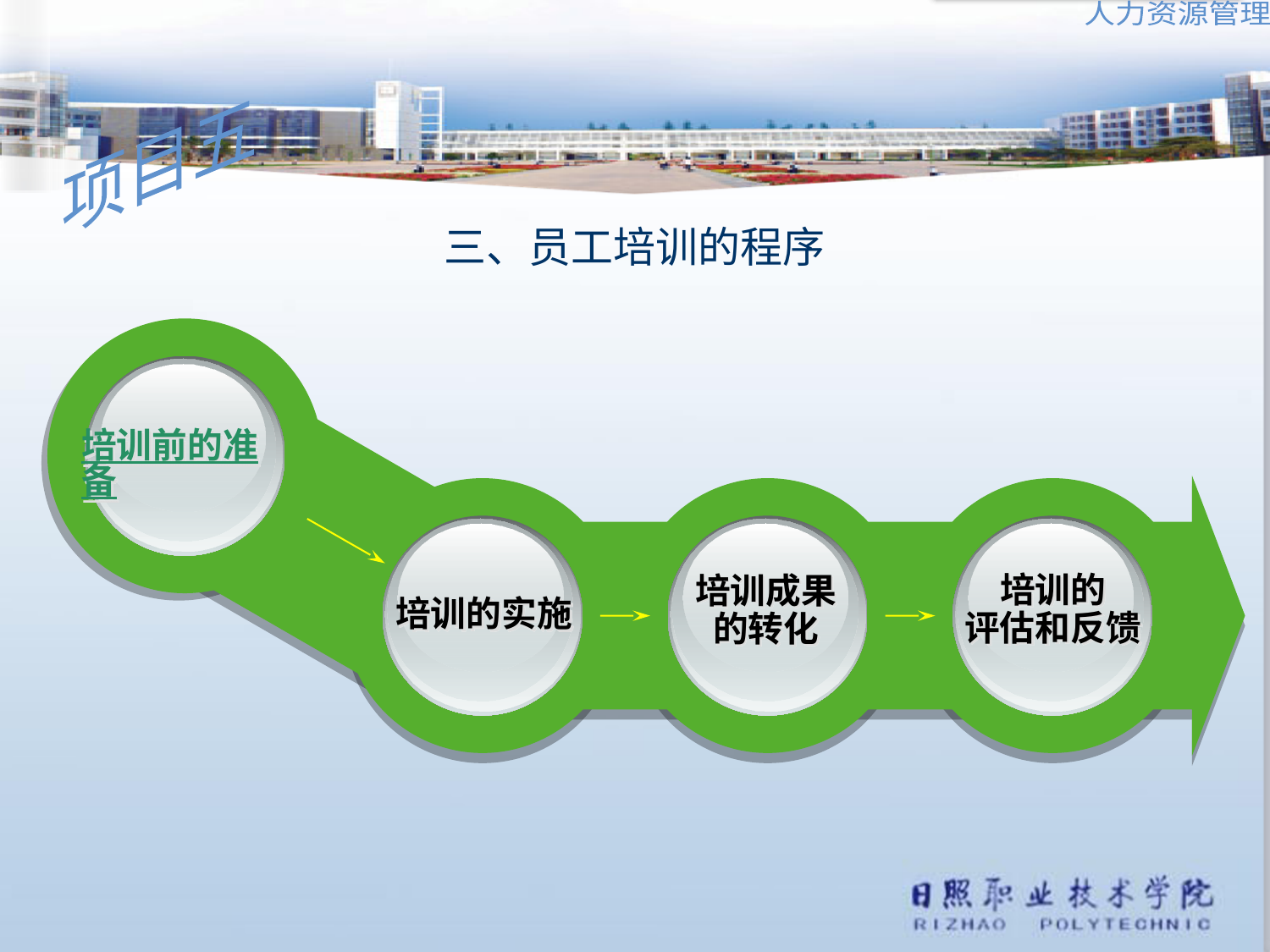

三、员工培训的程序

培训前的准备

培训的
评估和反馈
培训成果
的转化
培训的实施